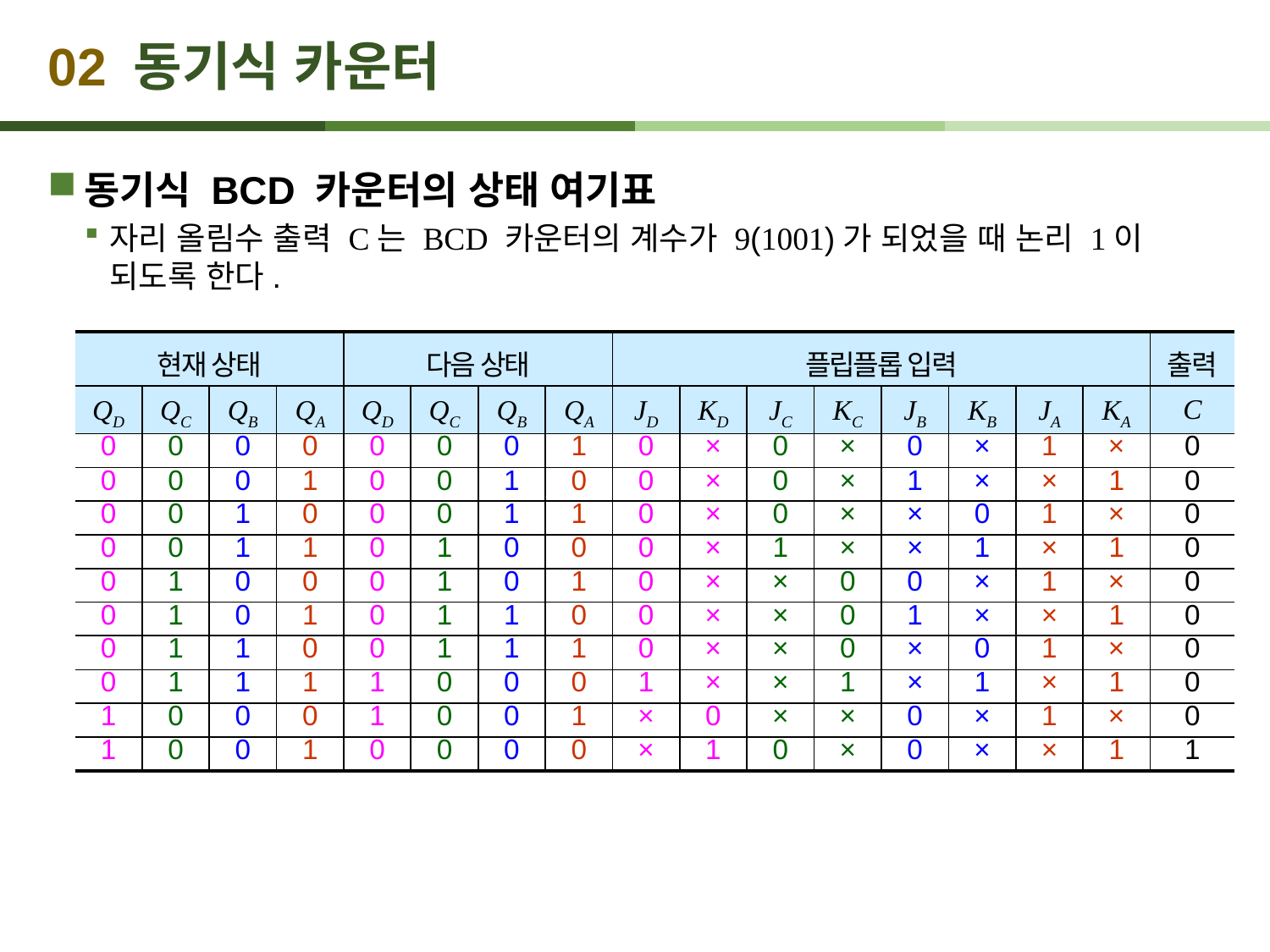

# 02 동기식 카운터
동기식 BCD 카운터의 상태 여기표
자리 올림수 출력 C는 BCD 카운터의 계수가 9(1001)가 되었을 때 논리 1이 되도록 한다.

| 현재 상태 |  |  |  | 다음 상태 |  |  |  | 플립플롭 입력 |  |  |  |  |  |  |  | 출력 |
| --- | --- | --- | --- | --- | --- | --- | --- | --- | --- | --- | --- | --- | --- | --- | --- | --- |
| QD | QC | QB | QA | QD | QC | QB | QA | JD | KD | JC | KC | JB | KB | JA | KA | C |
| 0 | 0 | 0 | 0 | 0 | 0 | 0 | 1 | 0 | × | 0 | × | 0 | × | 1 | × | 0 |
| 0 | 0 | 0 | 1 | 0 | 0 | 1 | 0 | 0 | × | 0 | × | 1 | × | × | 1 | 0 |
| 0 | 0 | 1 | 0 | 0 | 0 | 1 | 1 | 0 | × | 0 | × | × | 0 | 1 | × | 0 |
| 0 | 0 | 1 | 1 | 0 | 1 | 0 | 0 | 0 | × | 1 | × | × | 1 | × | 1 | 0 |
| 0 | 1 | 0 | 0 | 0 | 1 | 0 | 1 | 0 | × | × | 0 | 0 | × | 1 | × | 0 |
| 0 | 1 | 0 | 1 | 0 | 1 | 1 | 0 | 0 | × | × | 0 | 1 | × | × | 1 | 0 |
| 0 | 1 | 1 | 0 | 0 | 1 | 1 | 1 | 0 | × | × | 0 | × | 0 | 1 | × | 0 |
| 0 | 1 | 1 | 1 | 1 | 0 | 0 | 0 | 1 | × | × | 1 | × | 1 | × | 1 | 0 |
| 1 | 0 | 0 | 0 | 1 | 0 | 0 | 1 | × | 0 | × | × | 0 | × | 1 | × | 0 |
| 1 | 0 | 0 | 1 | 0 | 0 | 0 | 0 | × | 1 | 0 | × | 0 | × | × | 1 | 1 |